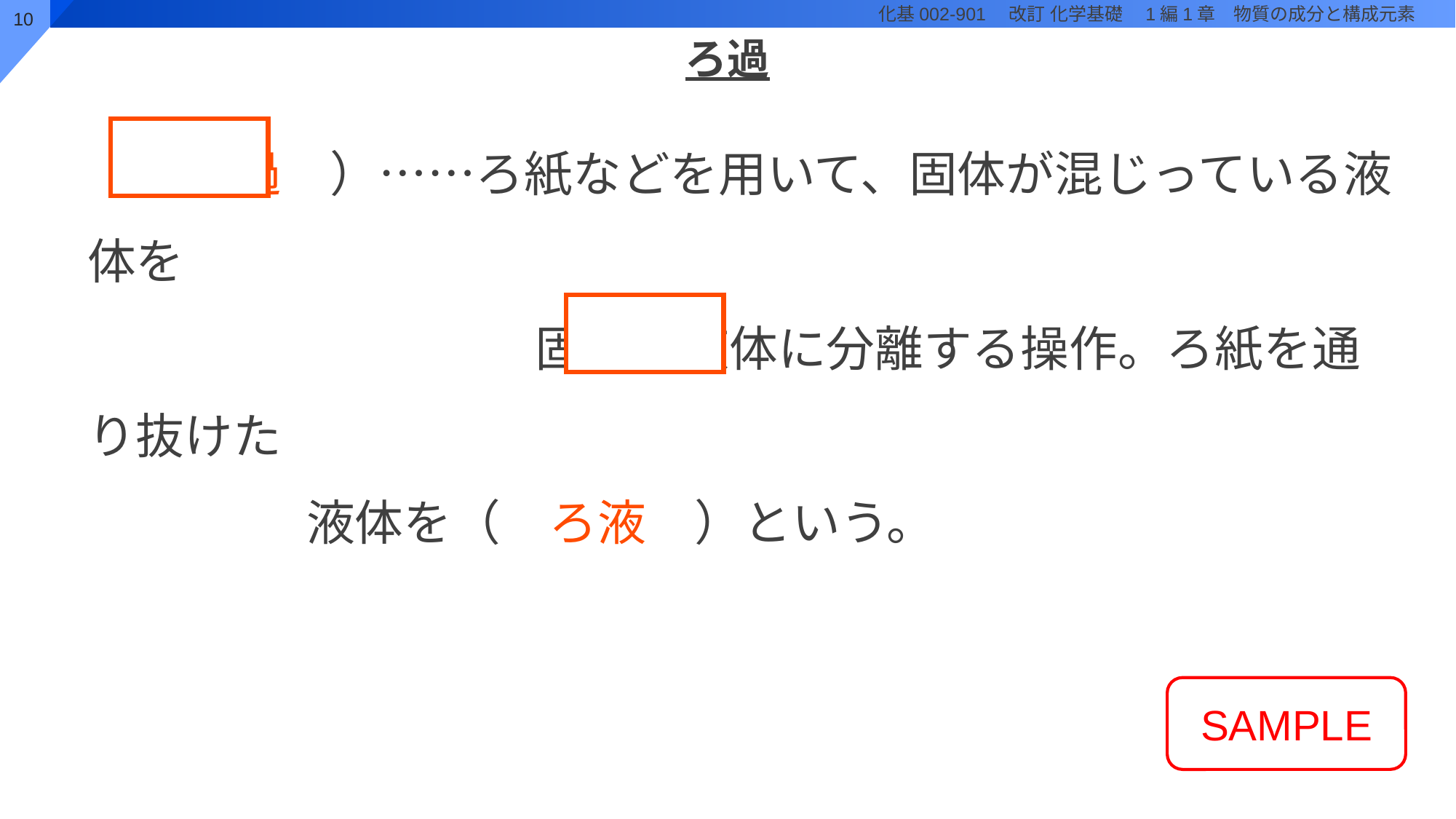

# ろ過
（　ろ過　）……ろ紙などを用いて、固体が混じっている液体を
　　　　　　　　　 固体と液体に分離する操作。ろ紙を通り抜けた
                   液体を（　ろ液　）という。

SAMPLE